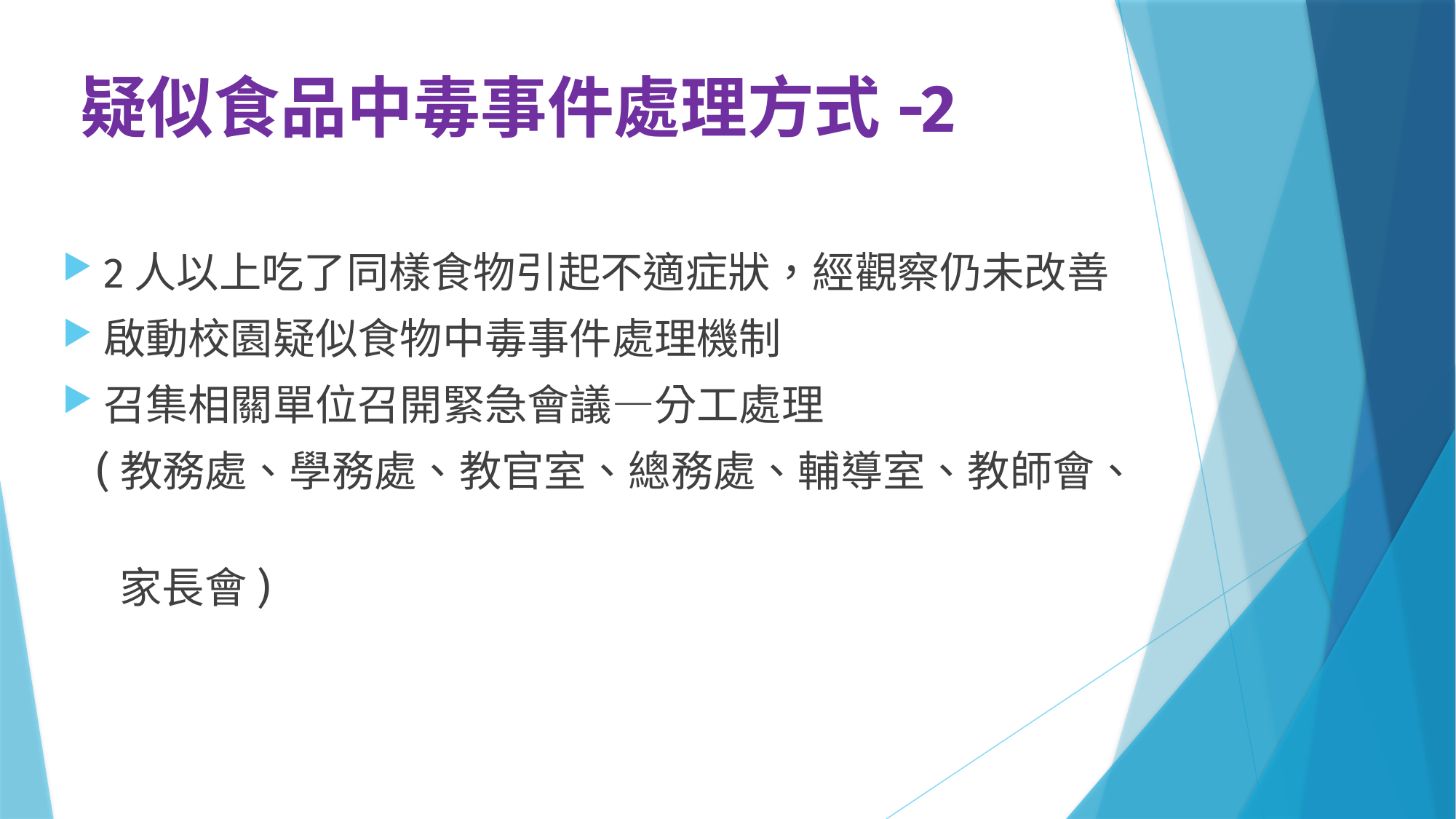

# 疑似食品中毒事件處理方式-2
2人以上吃了同樣食物引起不適症狀，經觀察仍未改善
啟動校園疑似食物中毒事件處理機制
召集相關單位召開緊急會議—分工處理
   (教務處、學務處、教官室、總務處、輔導室、教師會、
     家長會)